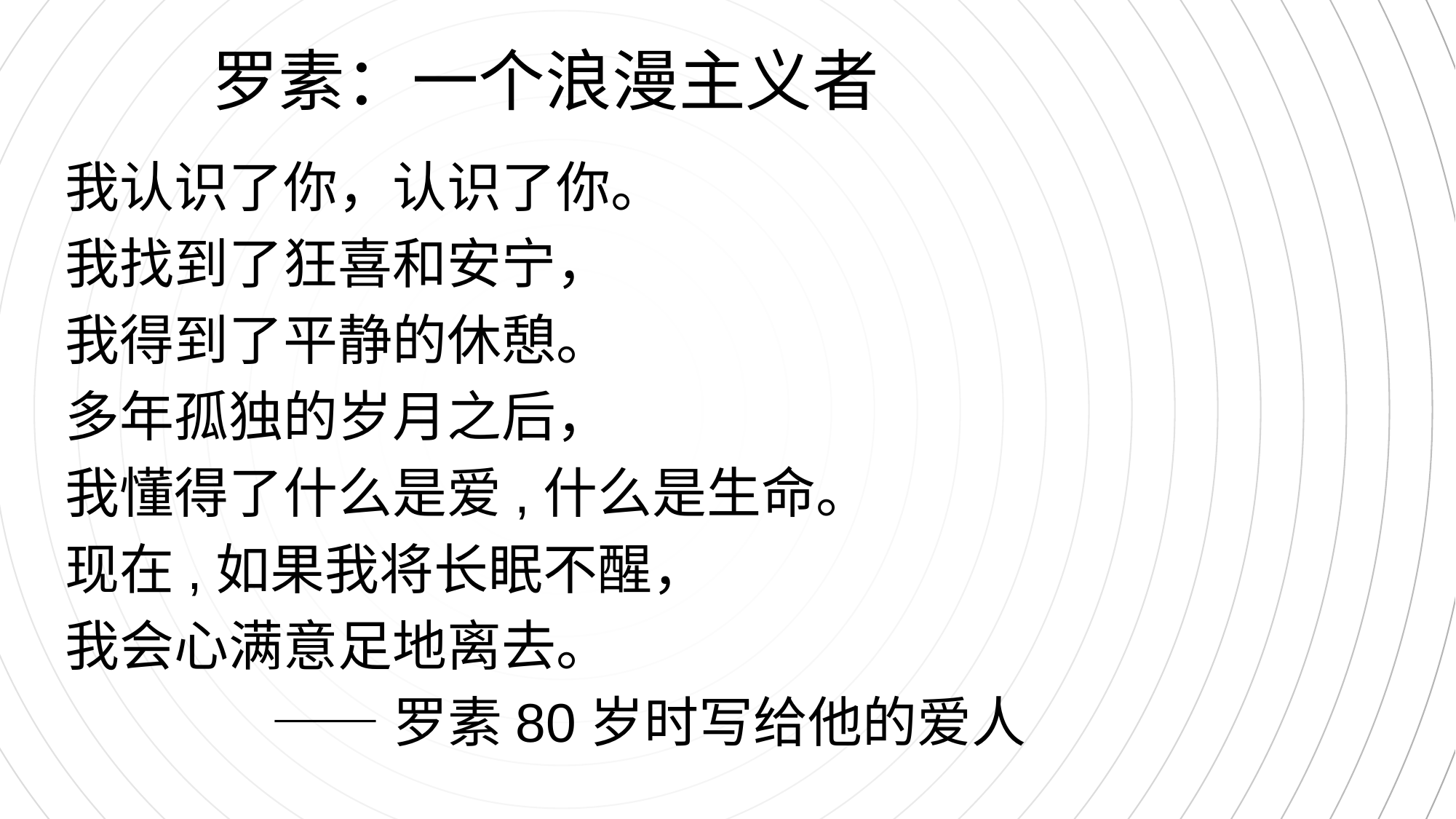

罗素：一个浪漫主义者
我认识了你，认识了你。
我找到了狂喜和安宁，
我得到了平静的休憩。
多年孤独的岁月之后，
我懂得了什么是爱,什么是生命。
现在,如果我将长眠不醒，
我会心满意足地离去。
——罗素80岁时写给他的爱人